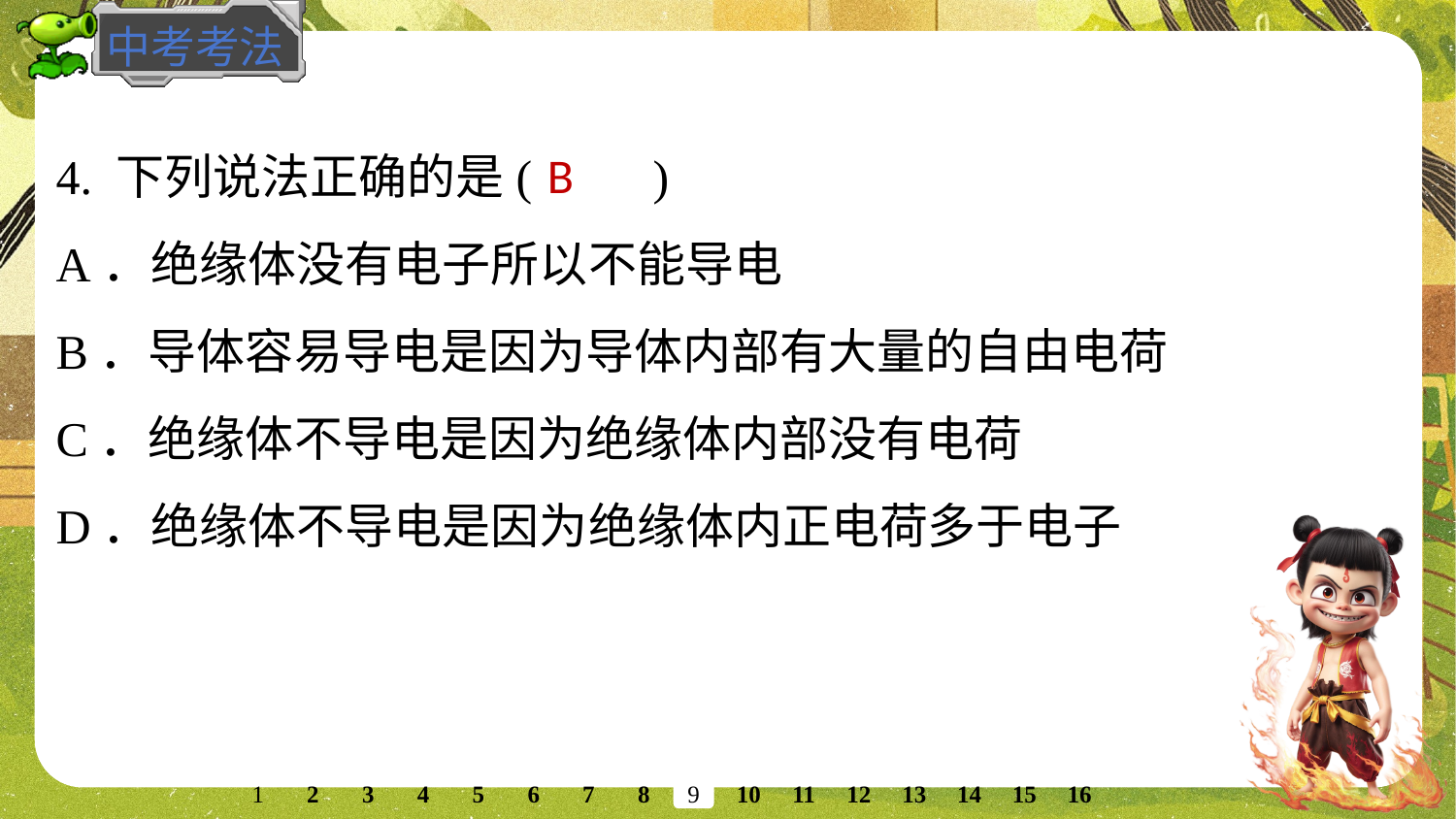

B
4. 下列说法正确的是(　　)
A．绝缘体没有电子所以不能导电
B．导体容易导电是因为导体内部有大量的自由电荷
C．绝缘体不导电是因为绝缘体内部没有电荷
D．绝缘体不导电是因为绝缘体内正电荷多于电子
2
3
4
5
6
7
8
10
11
12
13
14
15
16
1
9